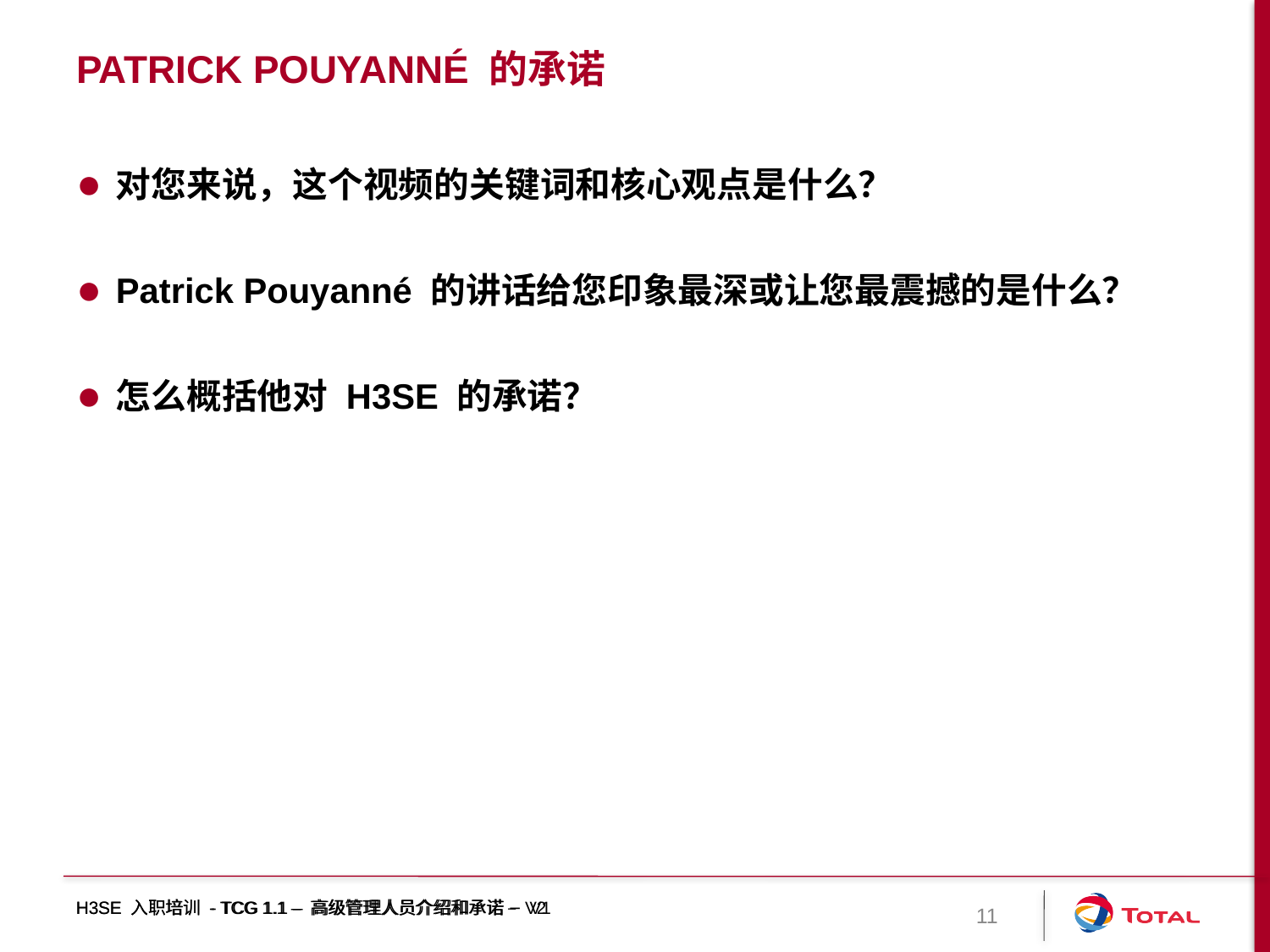

# PATRICK POUYANNÉ 的承诺
对您来说，这个视频的关键词和核心观点是什么？

Patrick Pouyanné 的讲话给您印象最深或让您最震撼的是什么？

怎么概括他对 H3SE 的承诺？
H3SE 入职培训 - TCG 1.1 – 高级管理人员介绍和承诺 – V1
H3SE 入职培训 - TCG 1.1 – 高级管理人员介绍和承诺 – V2
11